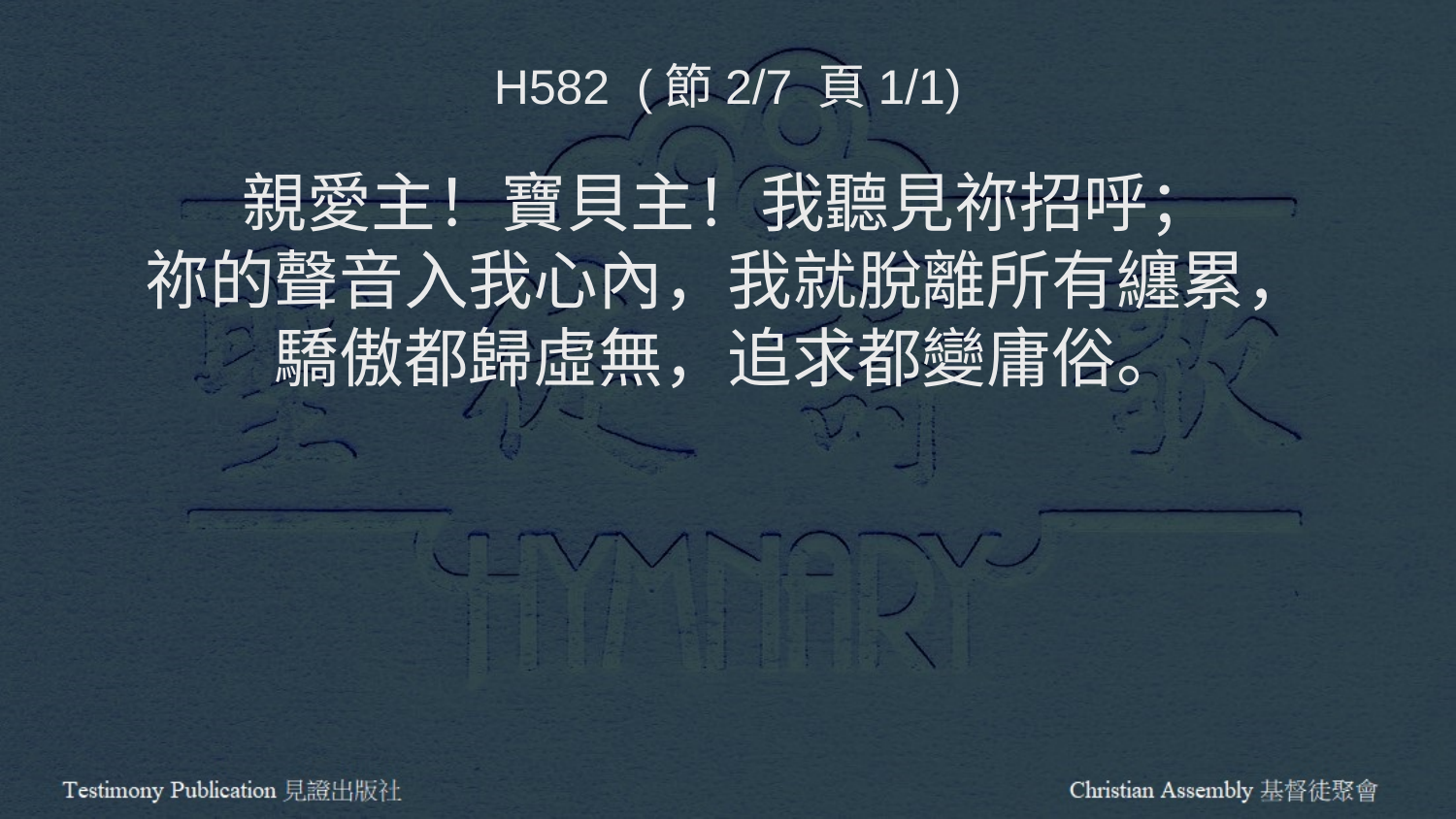

H582  (節2/7 頁1/1)

親愛主！寶貝主！我聽見祢招呼；
祢的聲音入我心內，我就脫離所有纏累，
驕傲都歸虛無，追求都變庸俗。